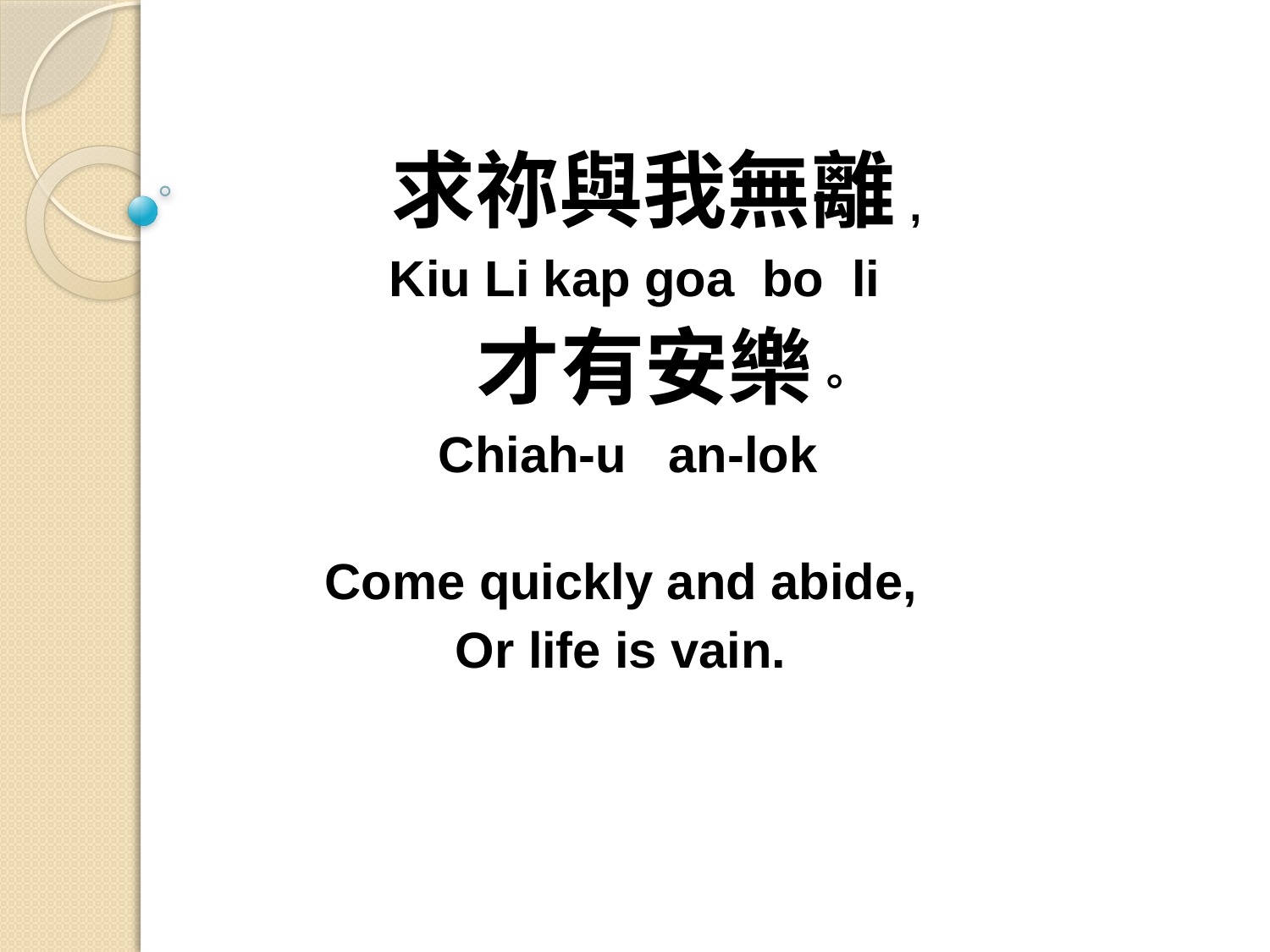

求祢與我無離,
  Kiu Li kap goa  bo  li
    才有安樂。
 Chiah-u   an-lok

Come quickly and abide,
Or life is vain.